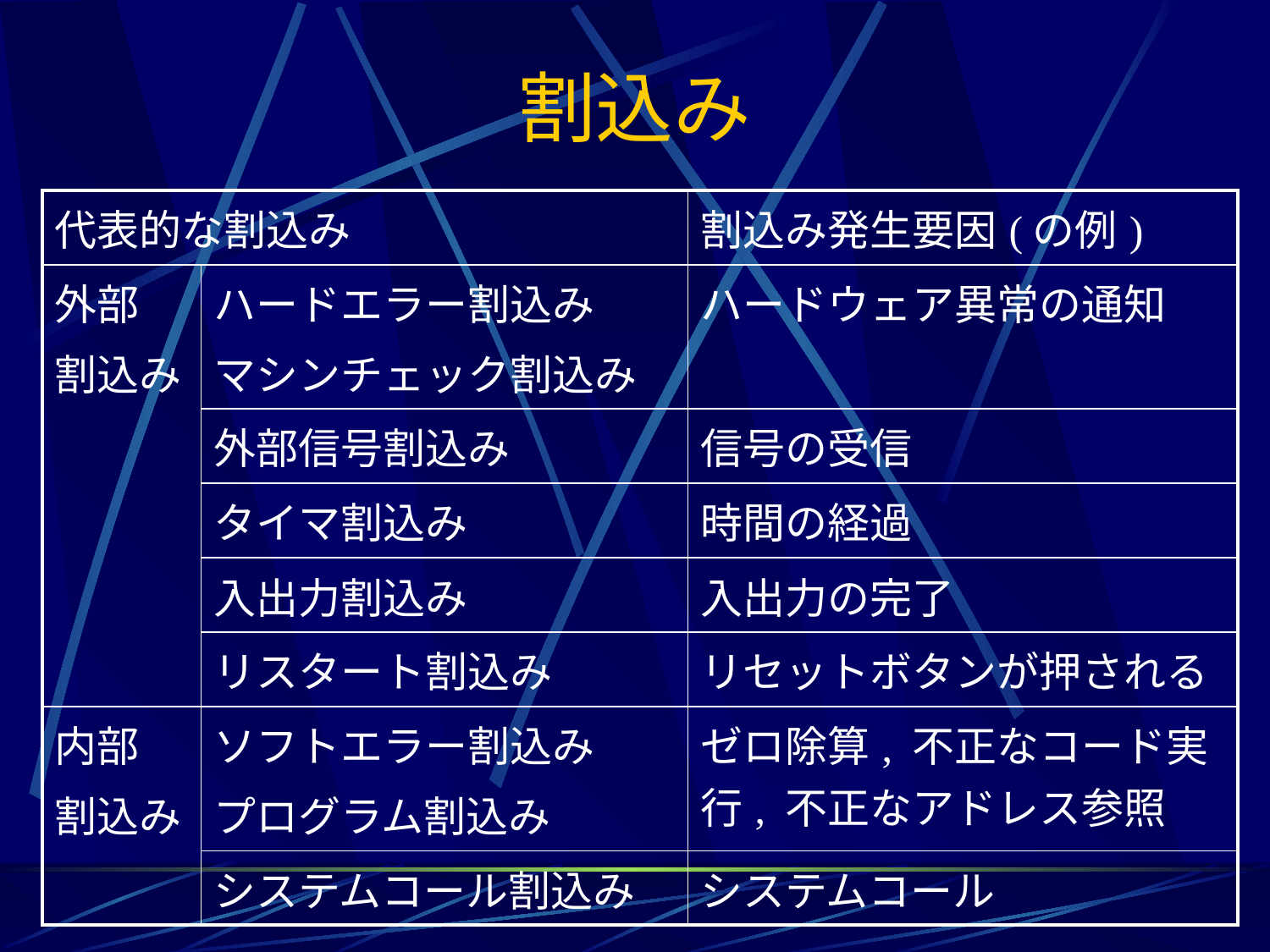

# 割込み
| 代表的な割込み |  | 割込み発生要因(の例) |
| --- | --- | --- |
| 外部 割込み | ハードエラー割込み マシンチェック割込み | ハードウェア異常の通知 |
|  | 外部信号割込み | 信号の受信 |
|  | タイマ割込み | 時間の経過 |
|  | 入出力割込み | 入出力の完了 |
|  | リスタート割込み | リセットボタンが押される |
| 内部 割込み | ソフトエラー割込み プログラム割込み | ゼロ除算, 不正なコード実行, 不正なアドレス参照 |
|  | システムコール割込み | システムコール |